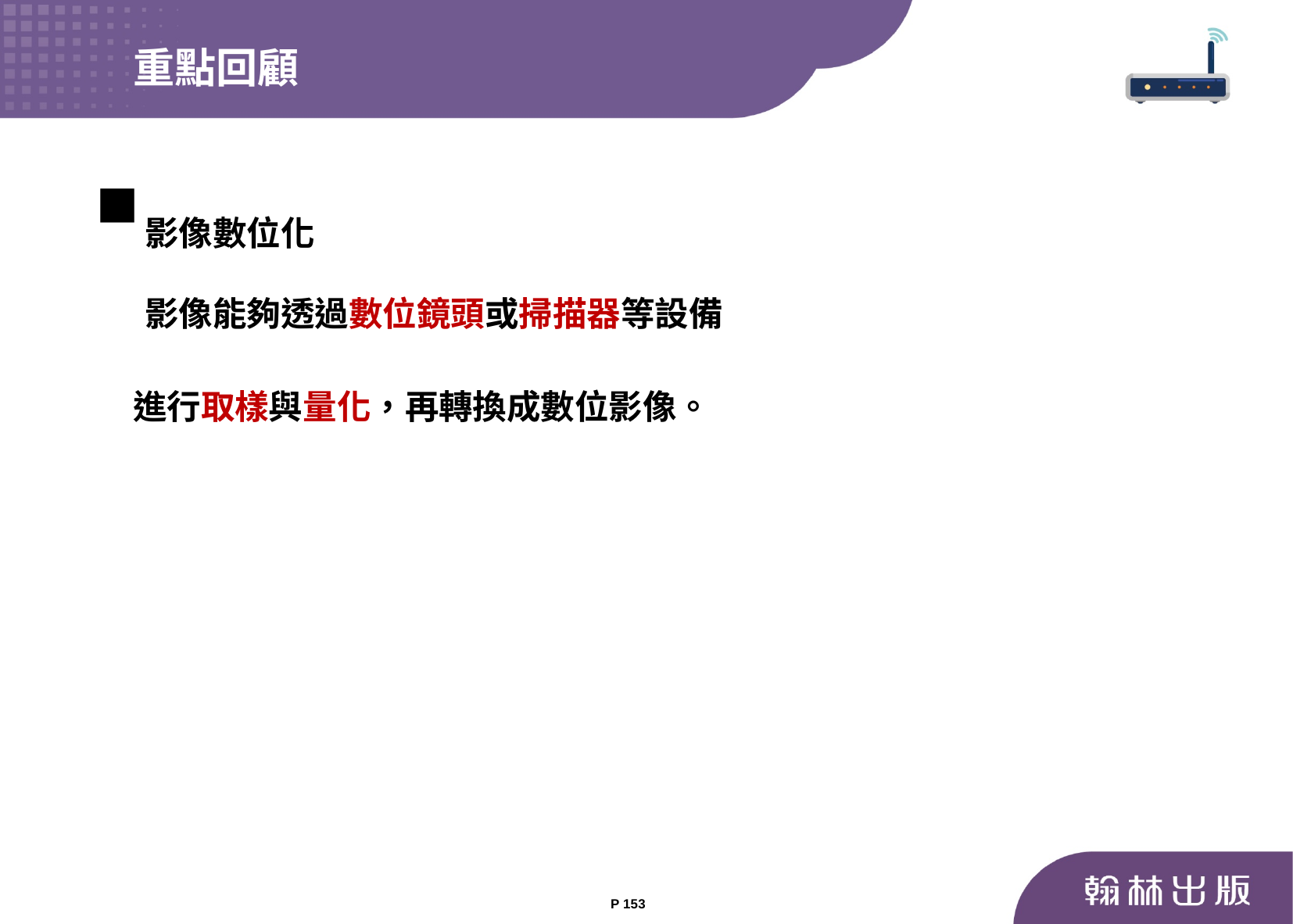

重點回顧
影像數位化
影像能夠透過數位鏡頭或掃描器等設備
   進行取樣與量化，再轉換成數位影像。
P 153